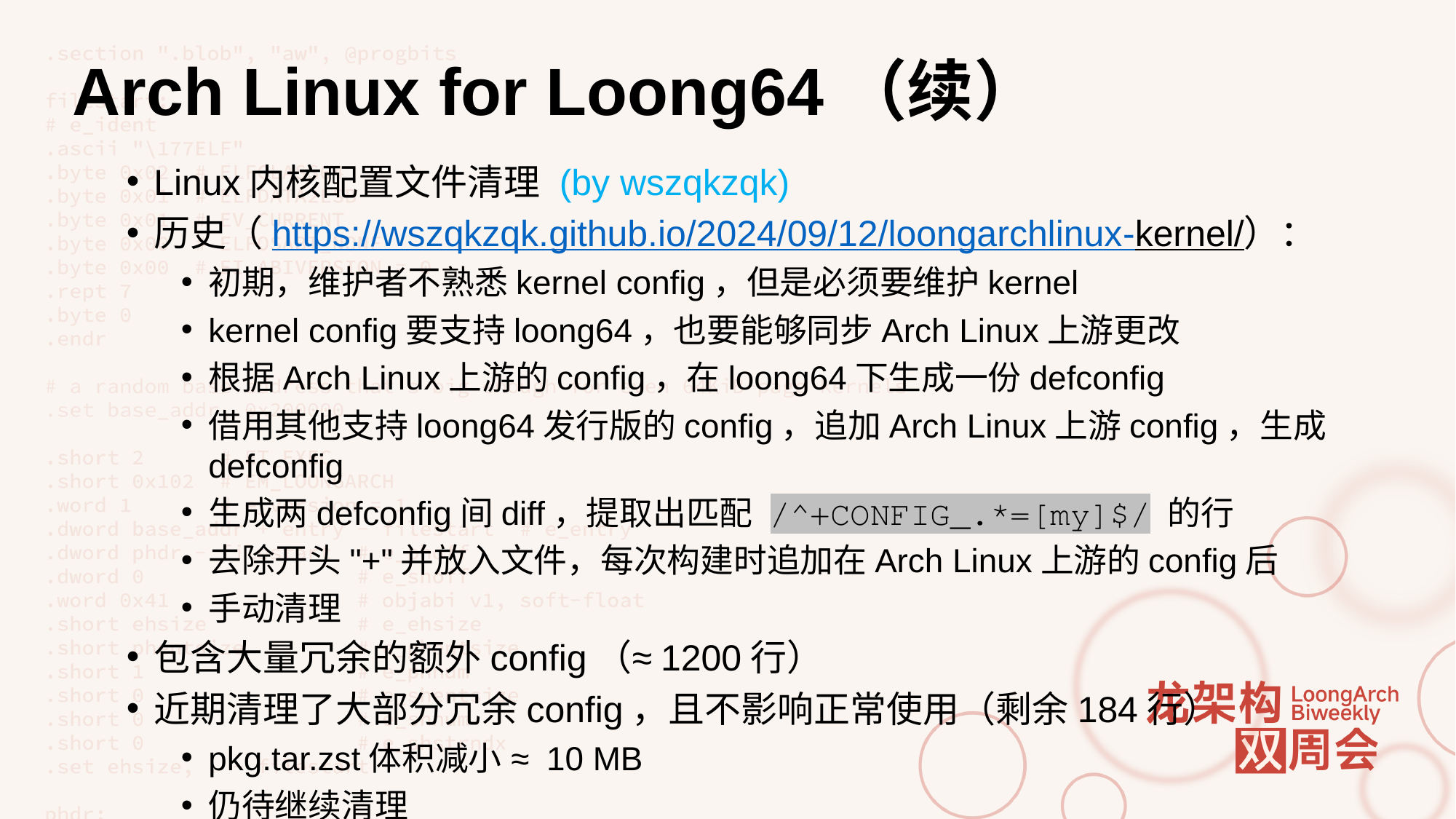

# Arch Linux for Loong64（续）
Linux内核配置文件清理 (by wszqkzqk)
历史（https://wszqkzqk.github.io/2024/09/12/loongarchlinux-kernel/）：
初期，维护者不熟悉kernel config，但是必须要维护kernel
kernel config要支持loong64，也要能够同步Arch Linux上游更改
根据Arch Linux上游的config，在loong64下生成一份defconfig
借用其他支持loong64发行版的config，追加Arch Linux上游config，生成defconfig
生成两defconfig间diff，提取出匹配 /^+CONFIG_.*=[my]$/ 的行
去除开头"+"并放入文件，每次构建时追加在Arch Linux上游的config后
手动清理
包含大量冗余的额外config（≈1200行）
近期清理了大部分冗余config，且不影响正常使用（剩余184行）
pkg.tar.zst体积减小 ≈ 10 MB
仍待继续清理